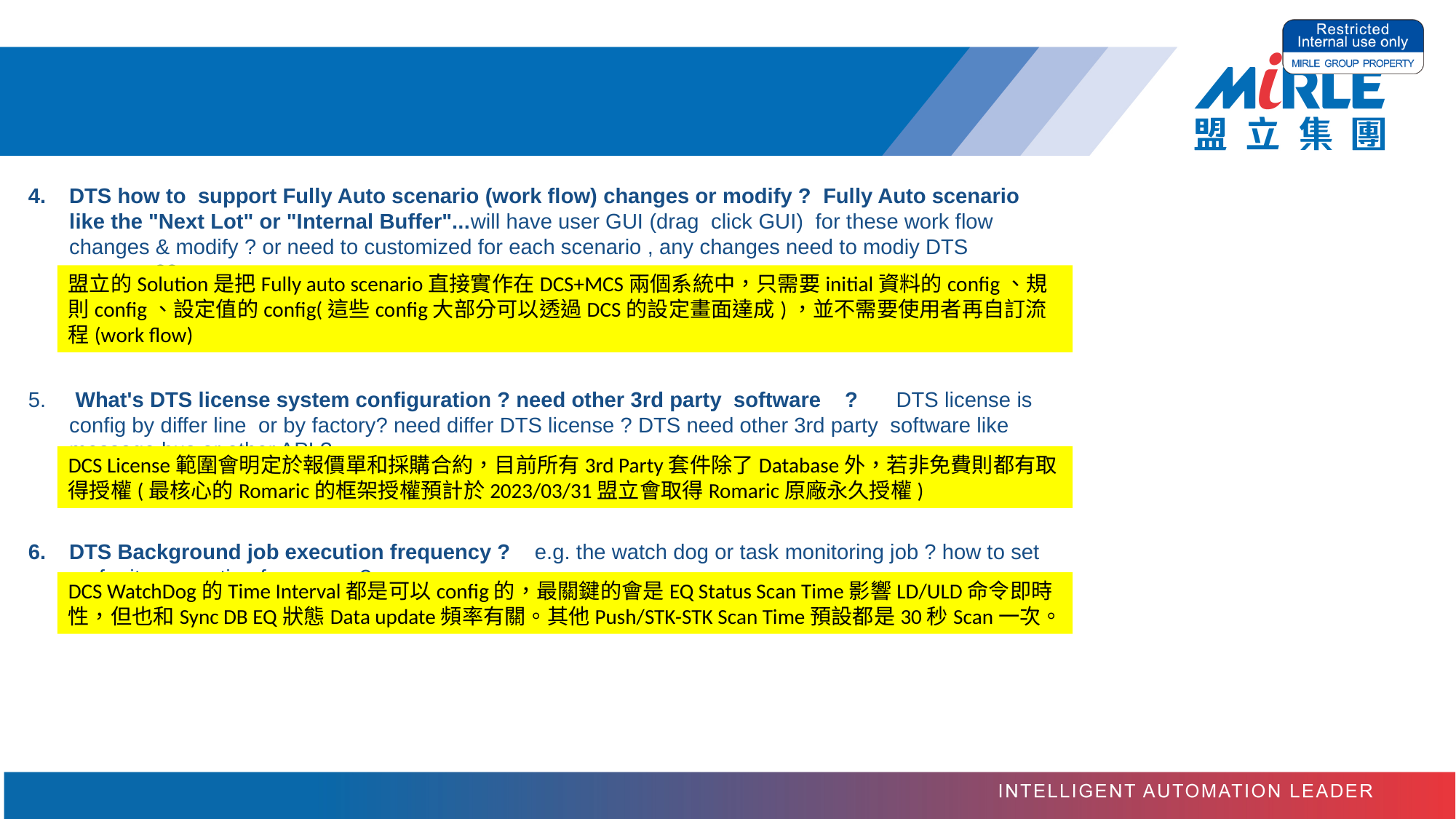

DTS how to  support Fully Auto scenario (work flow) changes or modify ?  Fully Auto scenario  like the "Next Lot" or "Internal Buffer"...will have user GUI (drag  click GUI)  for these work flow  changes & modify ? or need to customized for each scenario , any changes need to modiy DTS program ??

 What's DTS license system configuration ? need other 3rd party  software    ? 　DTS license is config by differ line  or by factory? need differ DTS license ? DTS need other 3rd party  software like message bus or other API ?

DTS Background job execution frequency ?    e.g. the watch dog or task monitoring job ? how to set up for its  execution frequency ?
盟立的Solution是把Fully auto scenario直接實作在DCS+MCS兩個系統中，只需要initial資料的config、規則config、設定值的config(這些config大部分可以透過DCS的設定畫面達成)，並不需要使用者再自訂流程(work flow)
DCS License範圍會明定於報價單和採購合約，目前所有3rd Party套件除了Database外，若非免費則都有取得授權(最核心的Romaric的框架授權預計於2023/03/31盟立會取得Romaric原廠永久授權)
DCS WatchDog的Time Interval都是可以config的，最關鍵的會是EQ Status Scan Time影響LD/ULD命令即時性，但也和Sync DB EQ狀態Data update頻率有關。其他Push/STK-STK Scan Time預設都是30秒Scan一次。